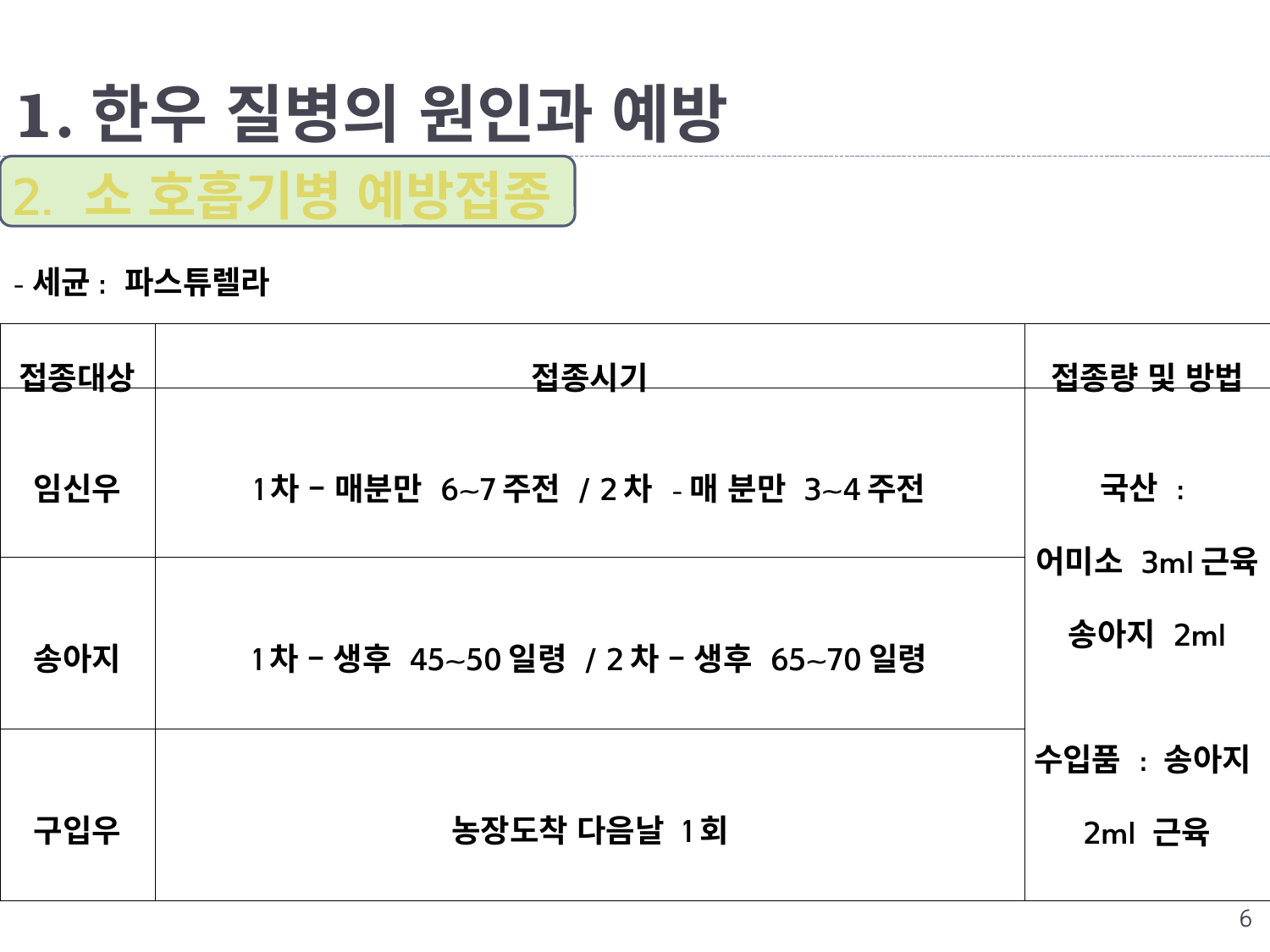

# 1.한우 질병의 원인과 예방
2. 소 호흡기병 예방접종

-세균: 파스튜렐라
| 접종대상 | 접종시기 | 접종량 및 방법 |
| --- | --- | --- |
| 임신우 | 1차 – 매분만 6~7주전 / 2차 -매 분만 3~4주전 | 국산 : 어미소 3ml근육 송아지 2ml 수입품 : 송아지2ml 근육 |
| 송아지 | 1차 – 생후 45~50일령 / 2차 – 생후 65~70일령 |  |
| 구입우 | 농장도착 다음날 1회 |  |
6